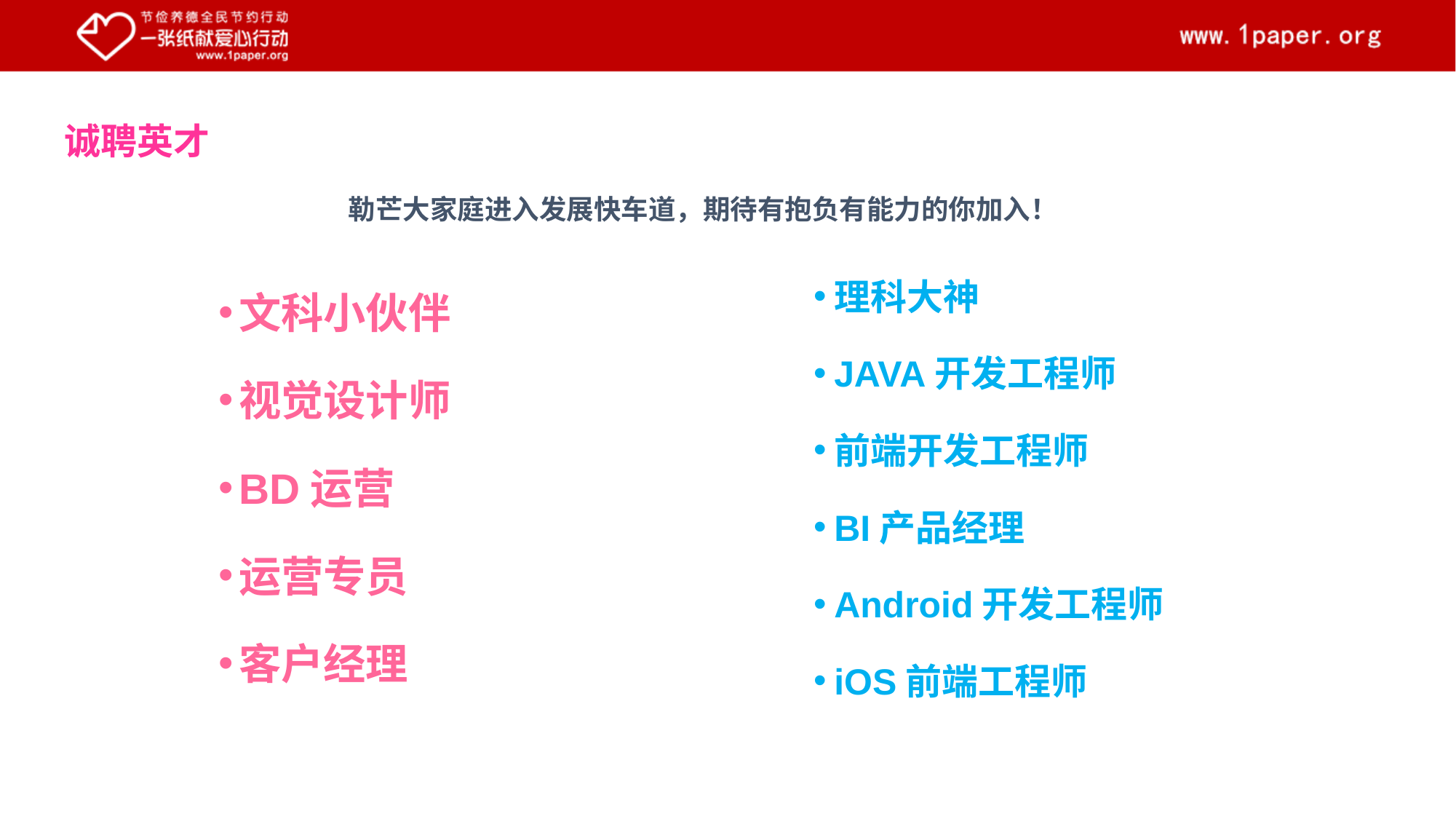

诚聘英才
勒芒大家庭进入发展快车道，期待有抱负有能力的你加入！
理科大神
JAVA开发工程师
前端开发工程师
BI产品经理
Android开发工程师
iOS前端工程师

文科小伙伴
视觉设计师
BD运营
运营专员
客户经理